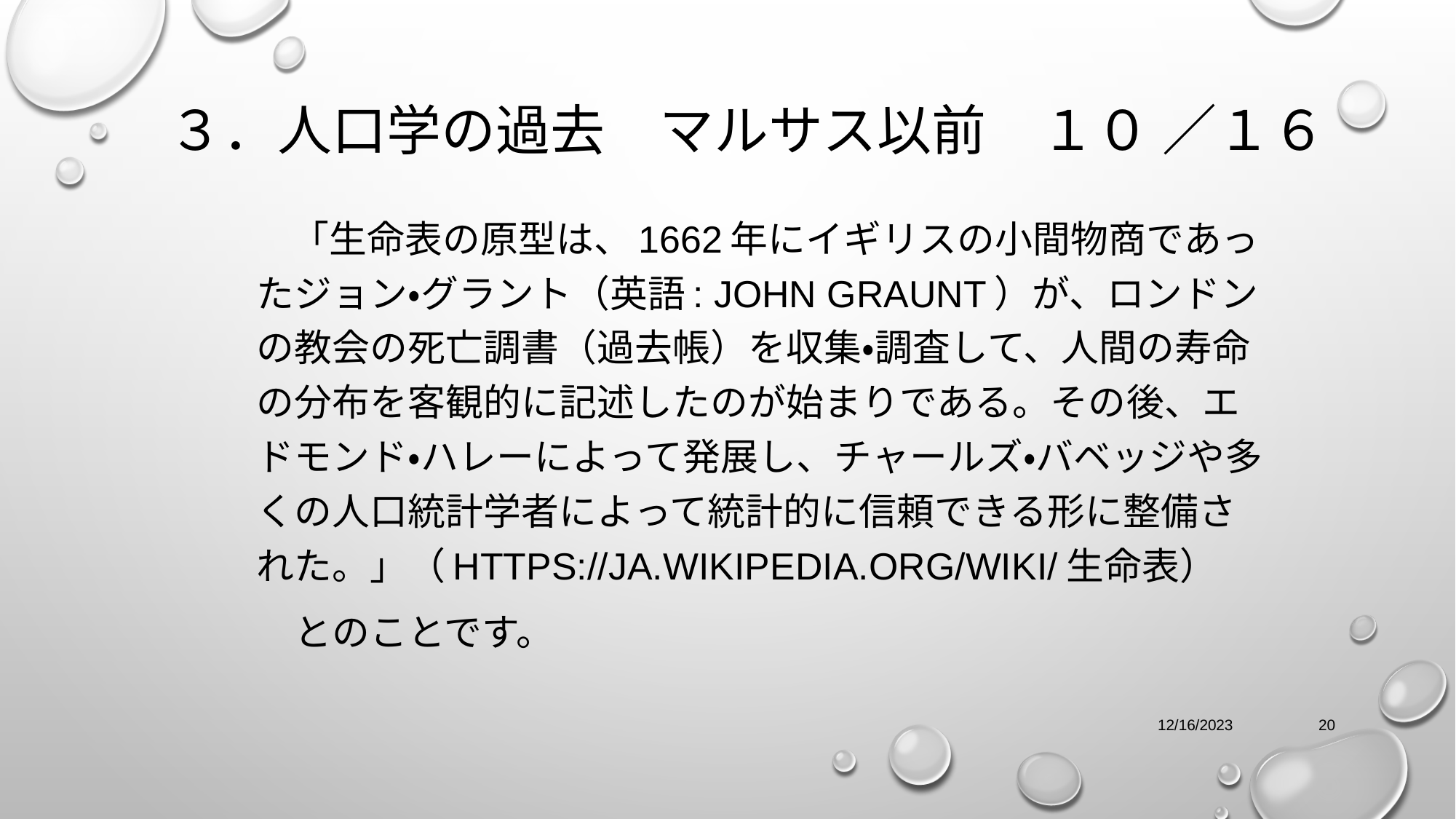

# ３．人口学の過去　マルサス以前　１０ ／１６
　「生命表の原型は、1662年にイギリスの小間物商であったジョン・グラント（英語: John Graunt）が、ロンドンの教会の死亡調書（過去帳）を収集・調査して、人間の寿命の分布を客観的に記述したのが始まりである。その後、エドモンド・ハレーによって発展し、チャールズ・バベッジや多くの人口統計学者によって統計的に信頼できる形に整備された。」（https://ja.wikipedia.org/wiki/生命表）
　とのことです。
12/16/2023
20